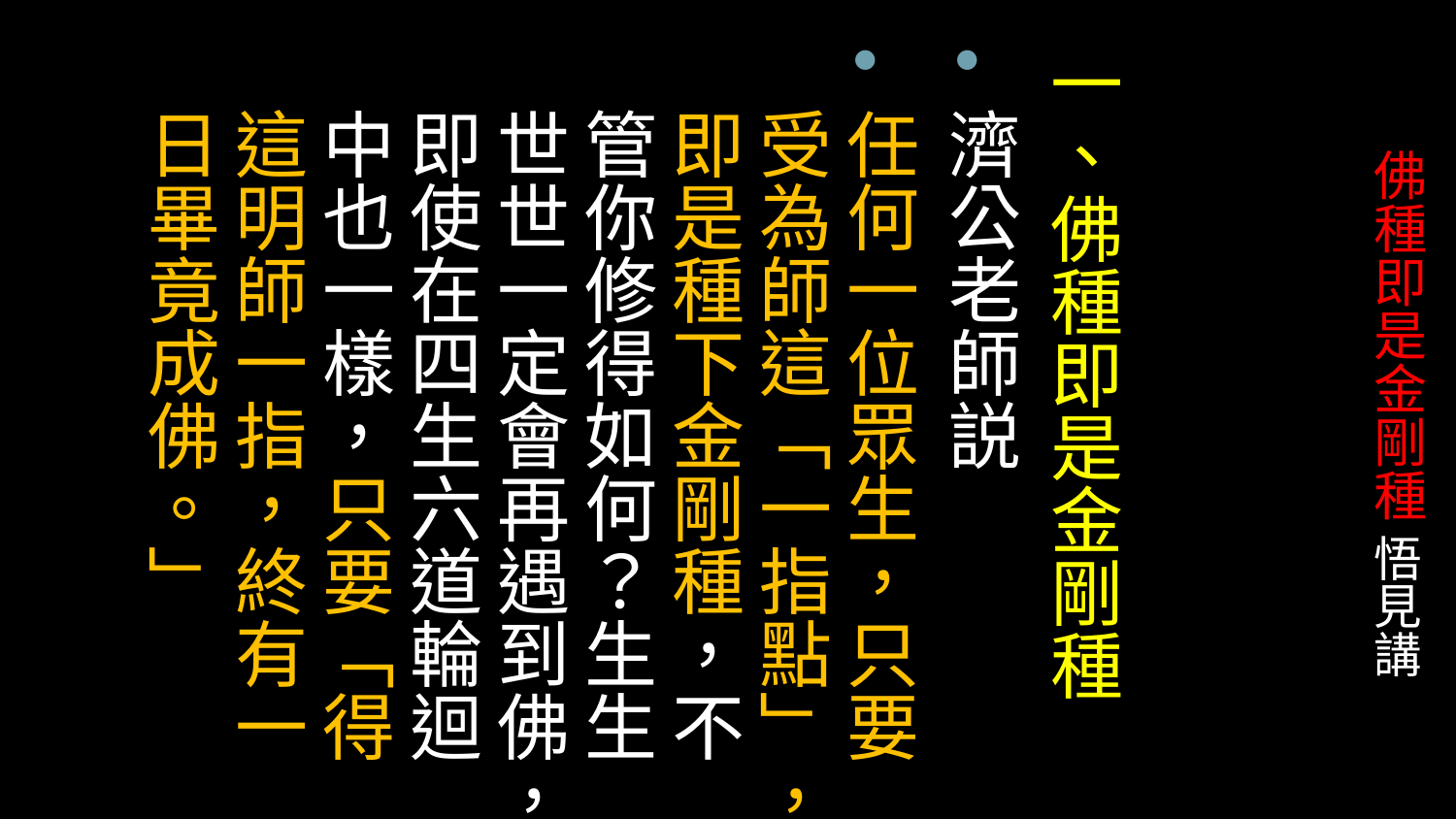

一、佛種即是金剛種
濟公老師説
任何一位眾生，只要受為師這「一指點」，即是種下金剛種，不管你修得如何？生生世世一定會再遇到佛，即使在四生六道輪迴中也一樣，只要「得這明師一指，終有一日畢竟成佛。」

# 佛種即是金剛種 悟見講